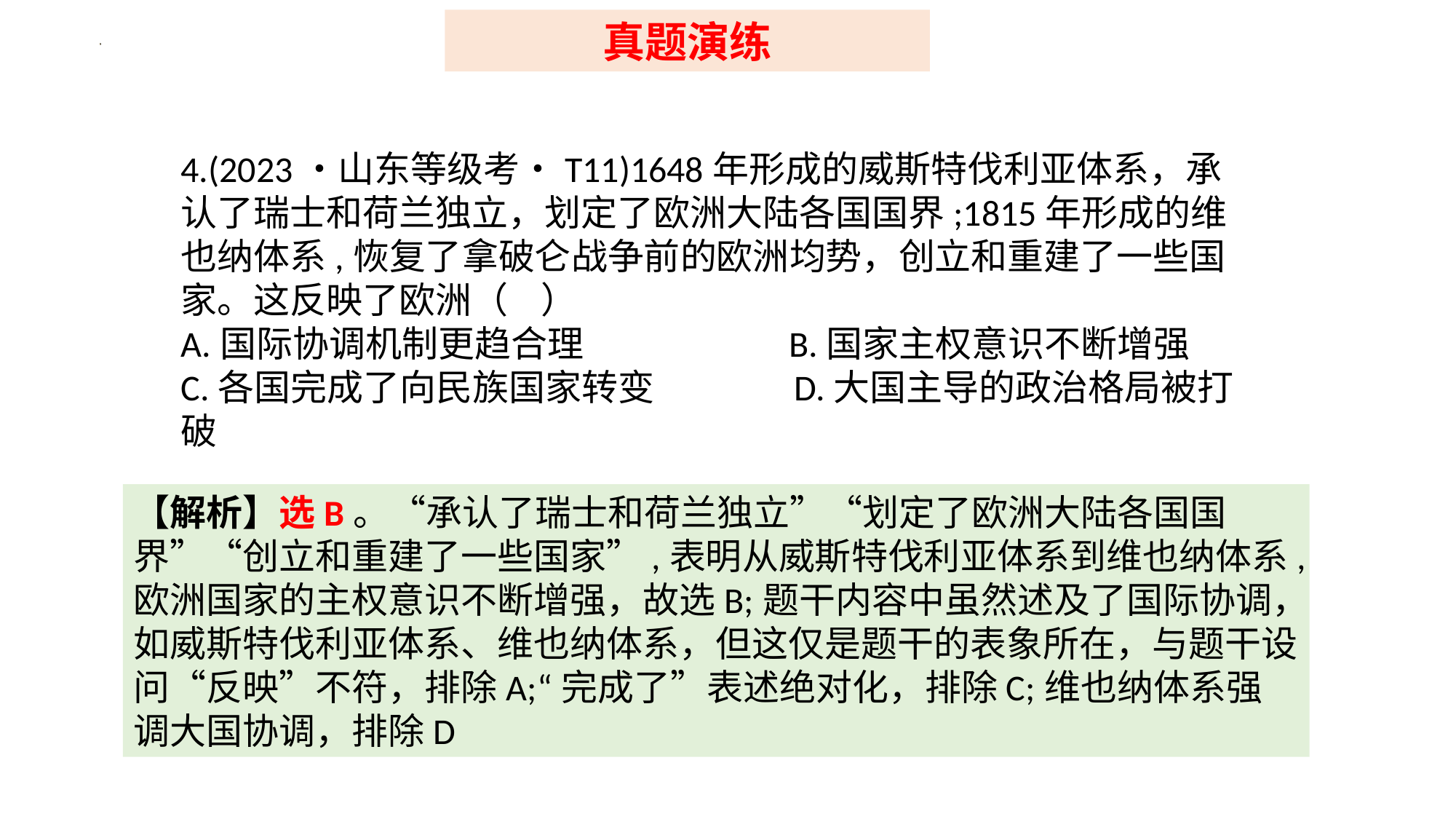

真题演练
4.(2023・山东等级考・T11)1648年形成的威斯特伐利亚体系，承认了瑞士和荷兰独立，划定了欧洲大陆各国国界;1815年形成的维也纳体系,恢复了拿破仑战争前的欧洲均势，创立和重建了一些国家。这反映了欧洲（    ）
A.国际协调机制更趋合理                        B.国家主权意识不断增强
C.各国完成了向民族国家转变                D.大国主导的政治格局被打破
【解析】选B。“承认了瑞士和荷兰独立”“划定了欧洲大陆各国国界”“创立和重建了一些国家”,表明从威斯特伐利亚体系到维也纳体系,欧洲国家的主权意识不断增强，故选B;题干内容中虽然述及了国际协调，如威斯特伐利亚体系、维也纳体系，但这仅是题干的表象所在，与题干设问“反映”不符，排除A;“完成了”表述绝对化，排除C;维也纳体系强调大国协调，排除D